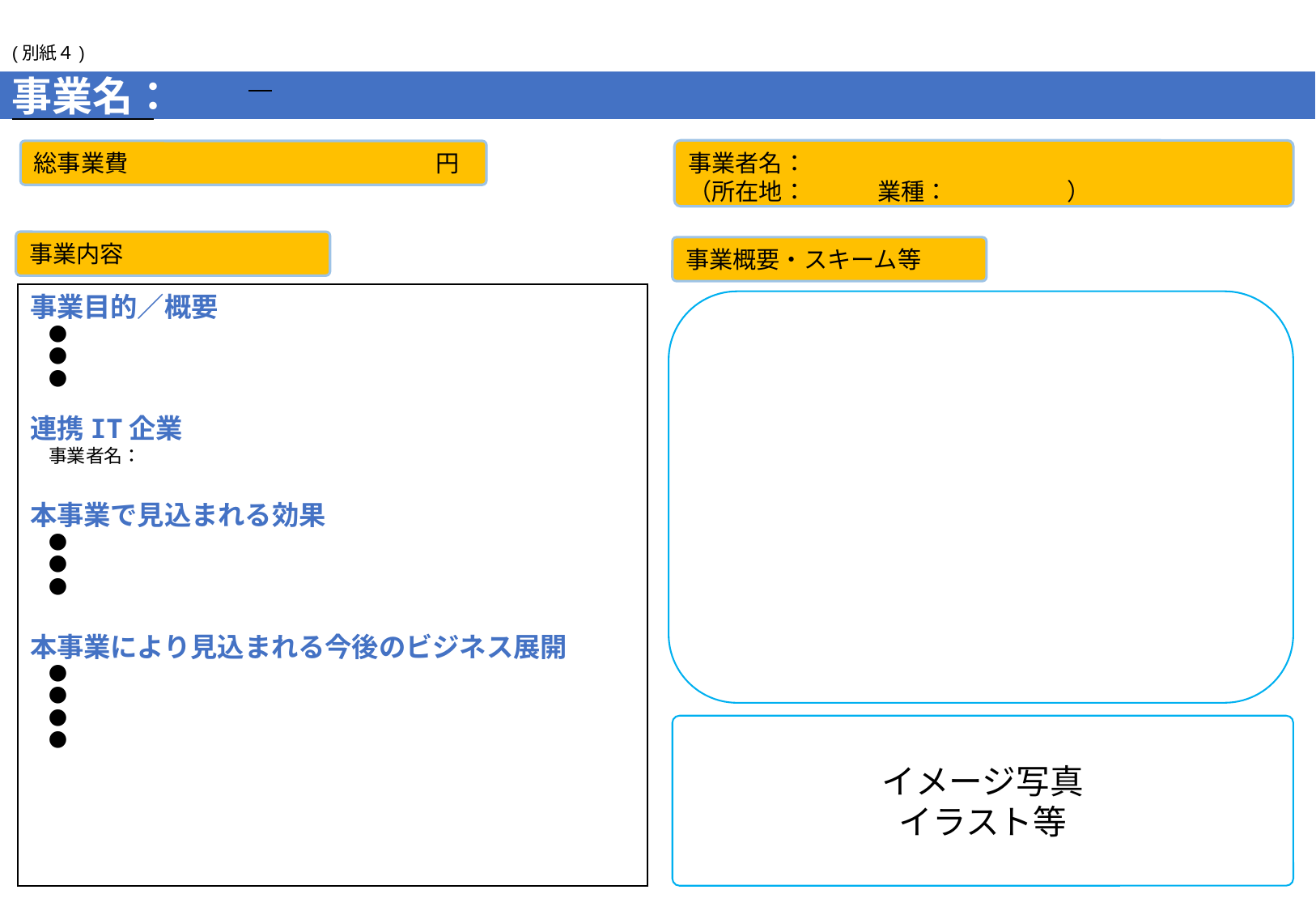

(別紙４)
事業名：
事業者名：
（所在地：　　　業種：　　　　　）
総事業費　　　　　　　　　　　　　円
事業内容
事業概要・スキーム等
事業目的／概要
　●
　●
　●

連携IT企業
　事業者名：

本事業で見込まれる効果
　●
　●
　●

本事業により見込まれる今後のビジネス展開
　●
　●
　●
　●

イメージ写真
イラスト等